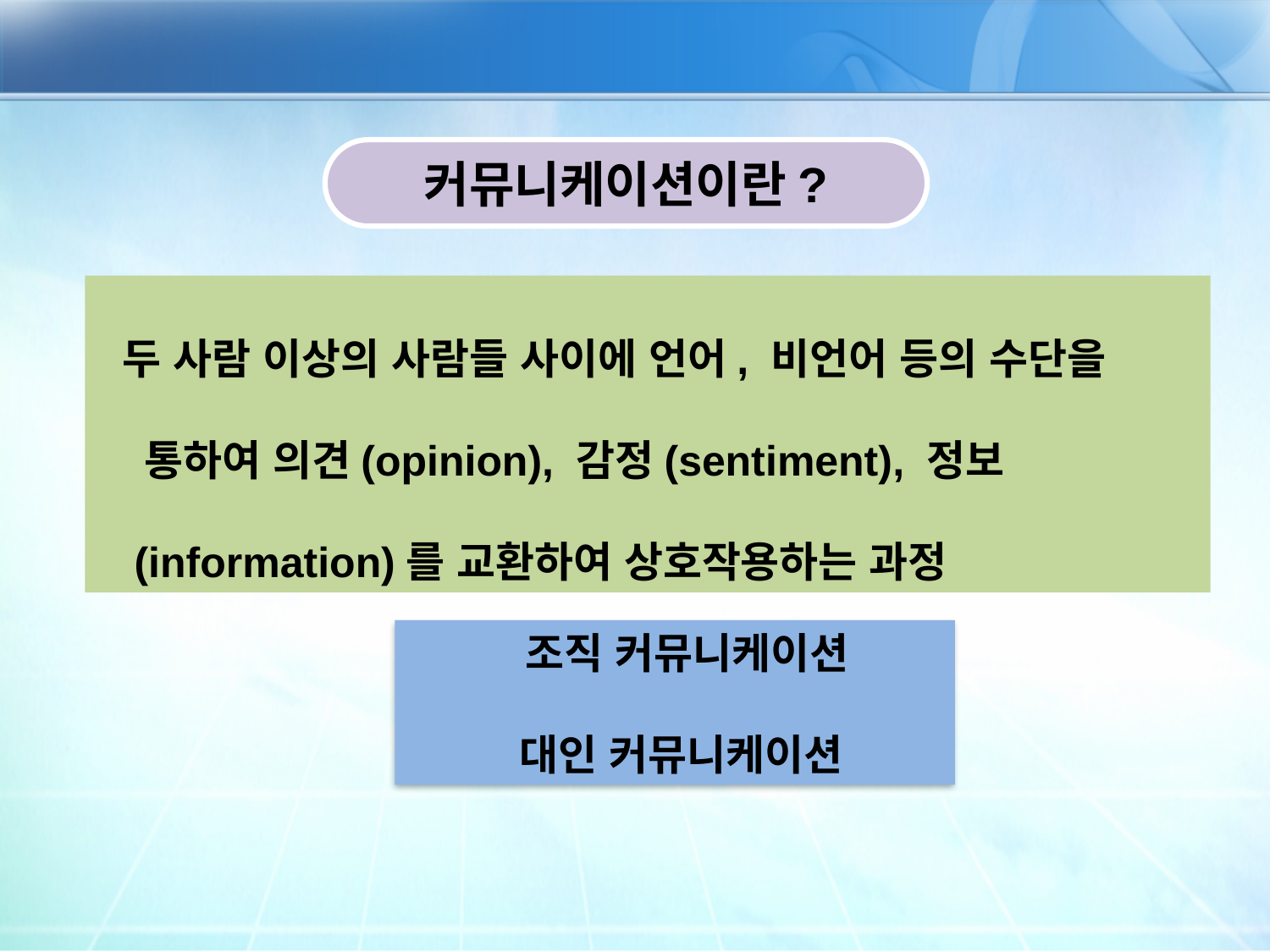

커뮤니케이션이란?
두 사람 이상의 사람들 사이에 언어, 비언어 등의 수단을
 통하여 의견(opinion), 감정(sentiment), 정보
 (information)를 교환하여 상호작용하는 과정
조직 커뮤니케이션

대인 커뮤니케이션